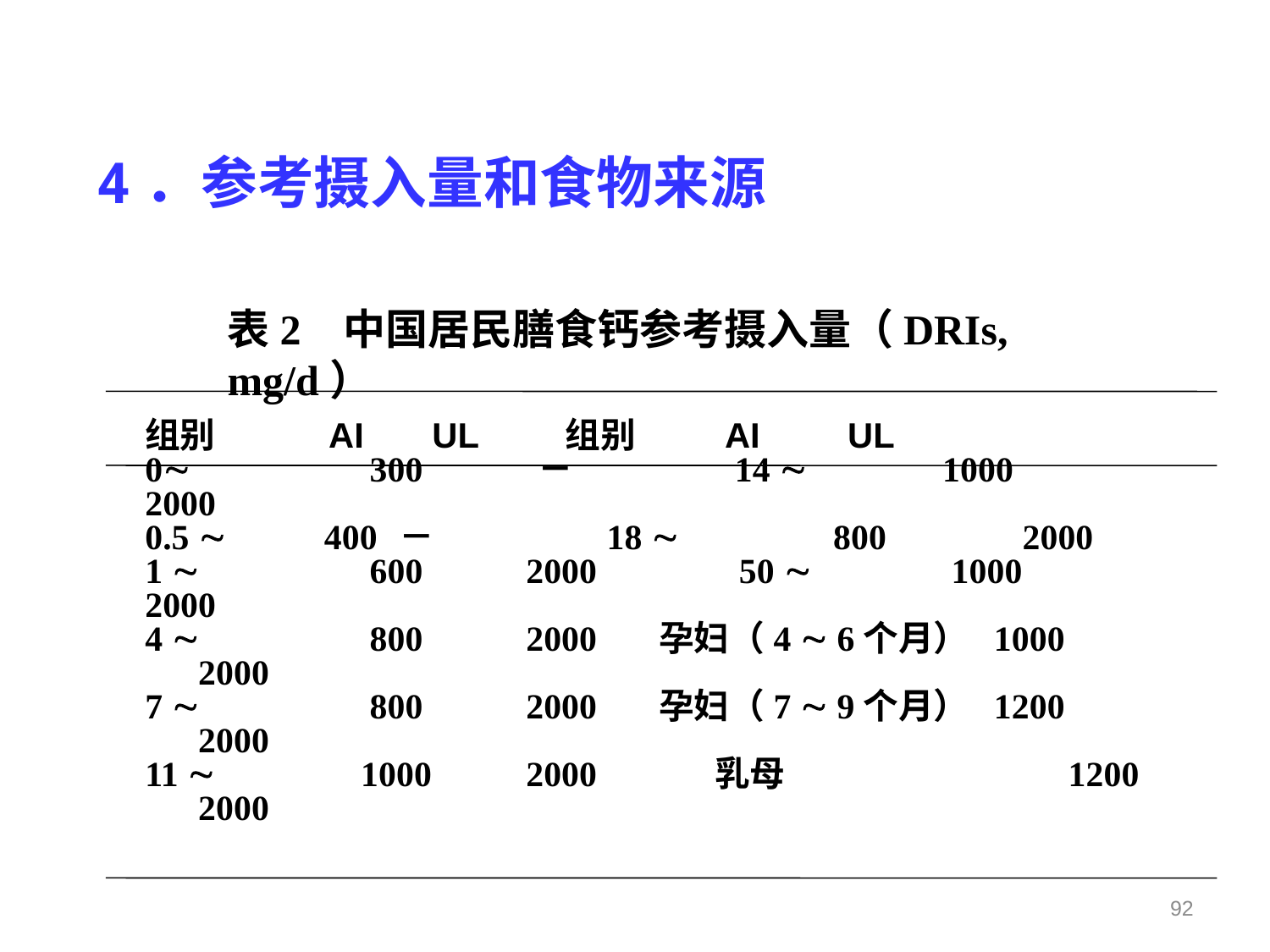

# 4．参考摄入量和食物来源
表2   中国居民膳食钙参考摄入量（DRIs,  mg/d）
组别	      AI       UL        组别          AI         UL
0∼	           300            －                   14 ∼ 	    1000	             2000
0.5 ∼           400	－	         18 ∼ 	      800	             2000
1 ∼ 	           600  	2000                50 ∼ 	     1000	             2000
4 ∼ 	           800 	2000      孕妇（4 ∼ 6个月）  1000	             2000
7 ∼ 	           800	2000      孕妇（7 ∼ 9个月）  1200	             2000
11 ∼ 	          1000	2000	      乳母	                   1200	             2000

92